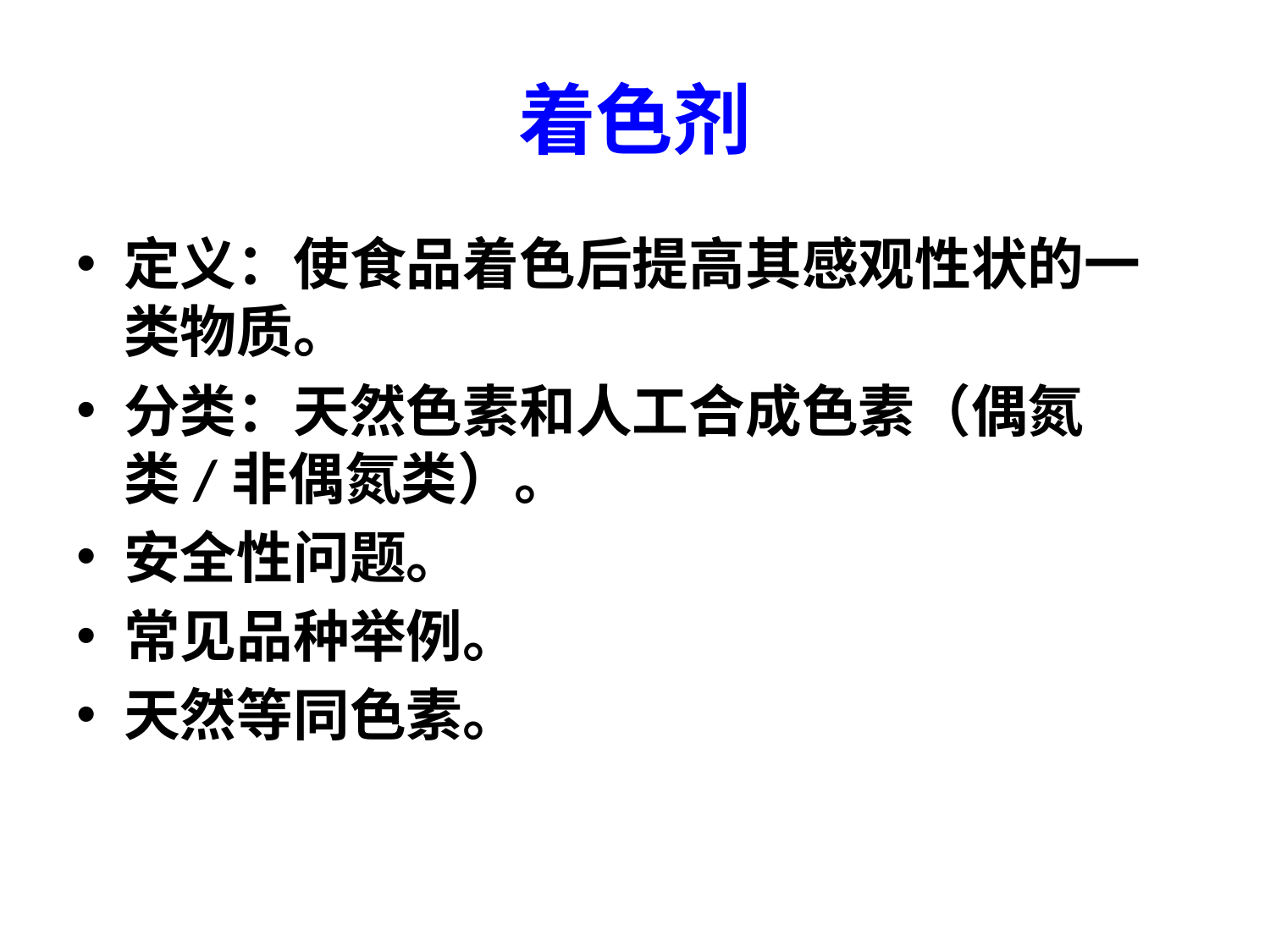

# 着色剂
定义：使食品着色后提高其感观性状的一类物质。
分类：天然色素和人工合成色素（偶氮类/非偶氮类）。
安全性问题。
常见品种举例。
天然等同色素。